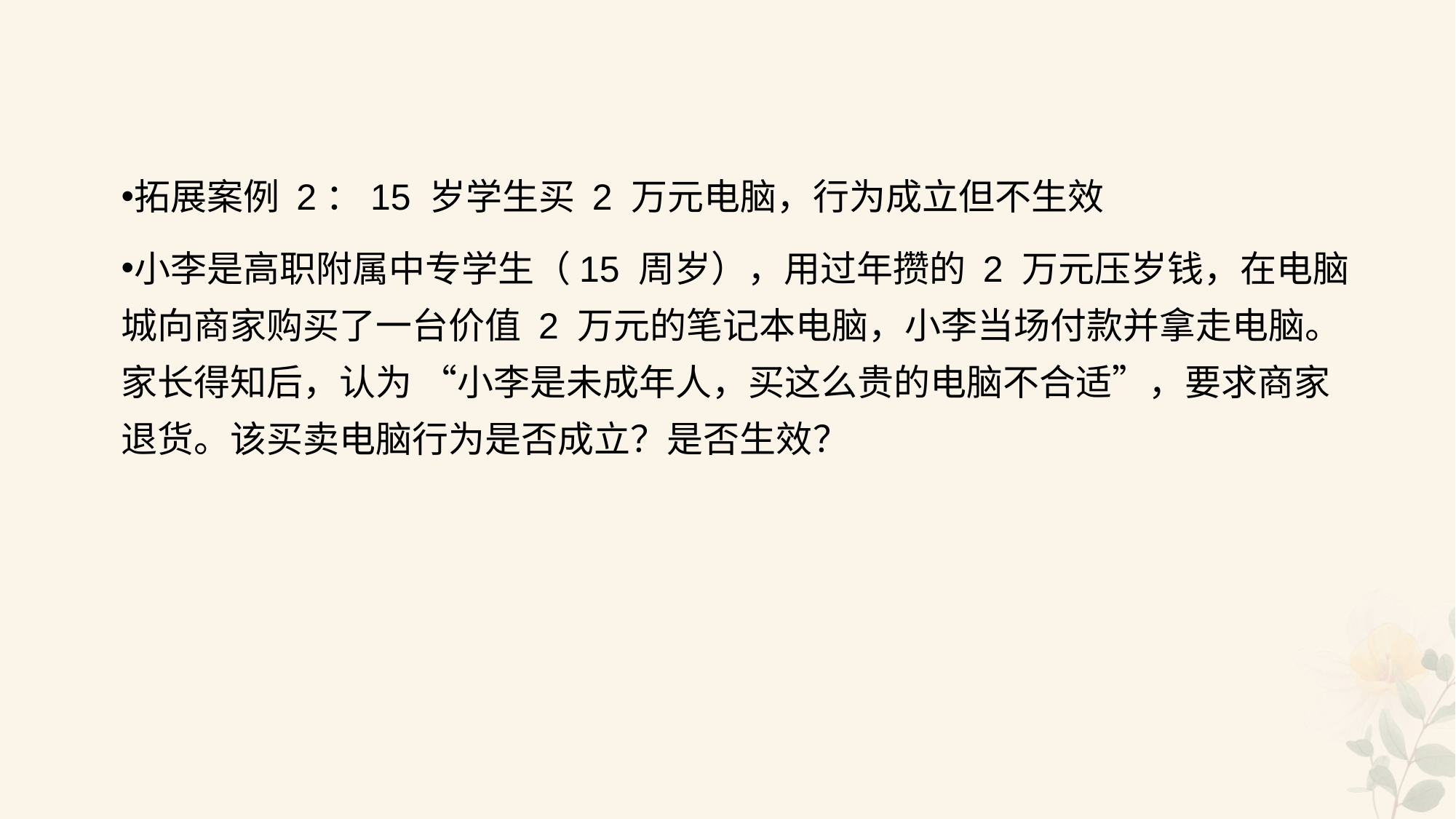

#
拓展案例 2：15 岁学生买 2 万元电脑，行为成立但不生效
小李是高职附属中专学生（15 周岁），用过年攒的 2 万元压岁钱，在电脑城向商家购买了一台价值 2 万元的笔记本电脑，小李当场付款并拿走电脑。家长得知后，认为 “小李是未成年人，买这么贵的电脑不合适”，要求商家退货。该买卖电脑行为是否成立？是否生效？